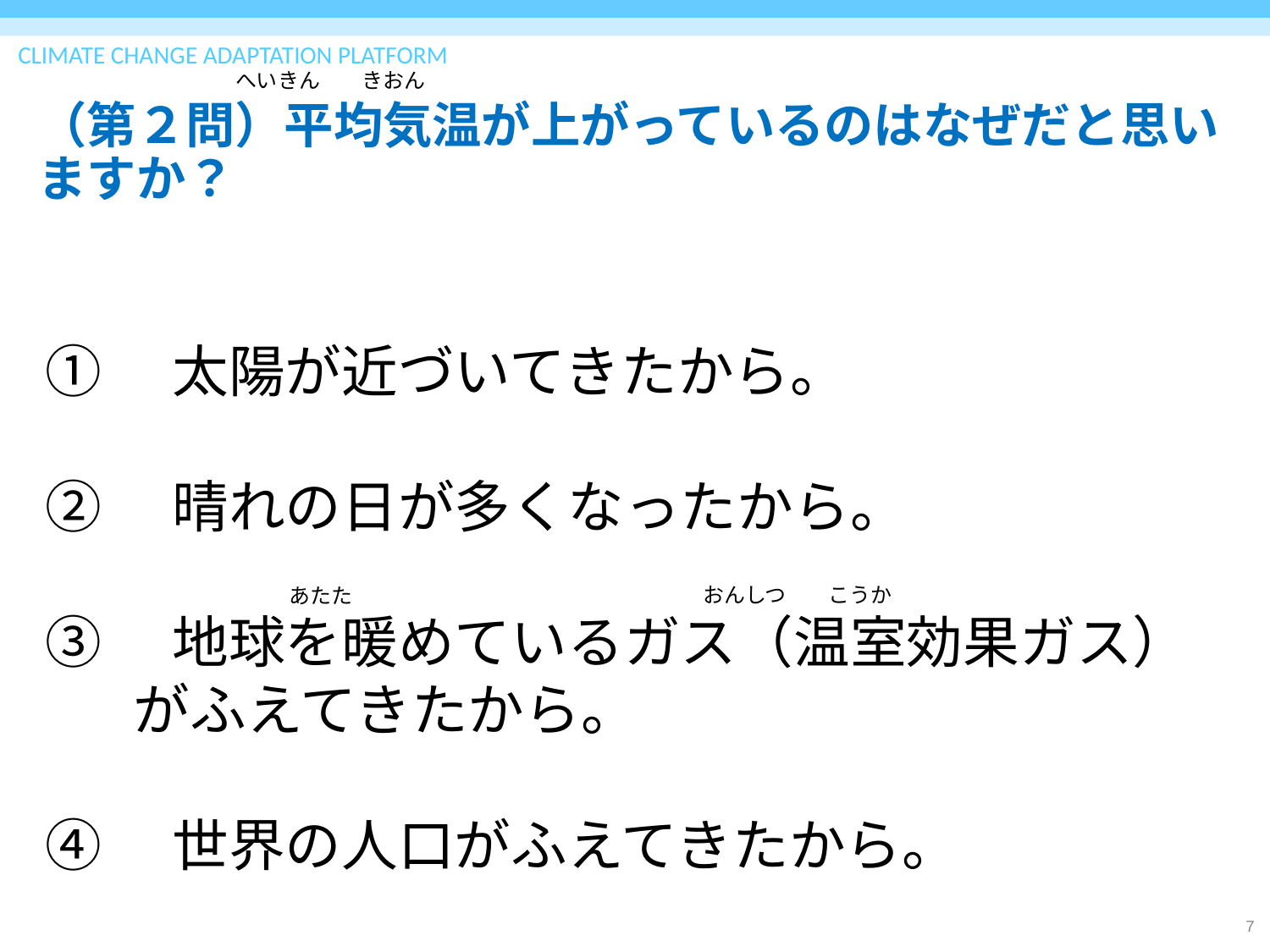

# （第２問）平均気温が上がっているのはなぜだと思いますか？
へいきん　　きおん
①　太陽が近づいてきたから。

②　晴れの日が多くなったから。

③　地球を暖めているガス（温室効果ガス）がふえてきたから。

④　世界の人口がふえてきたから。
おんしつ　　こうか
あたた
7